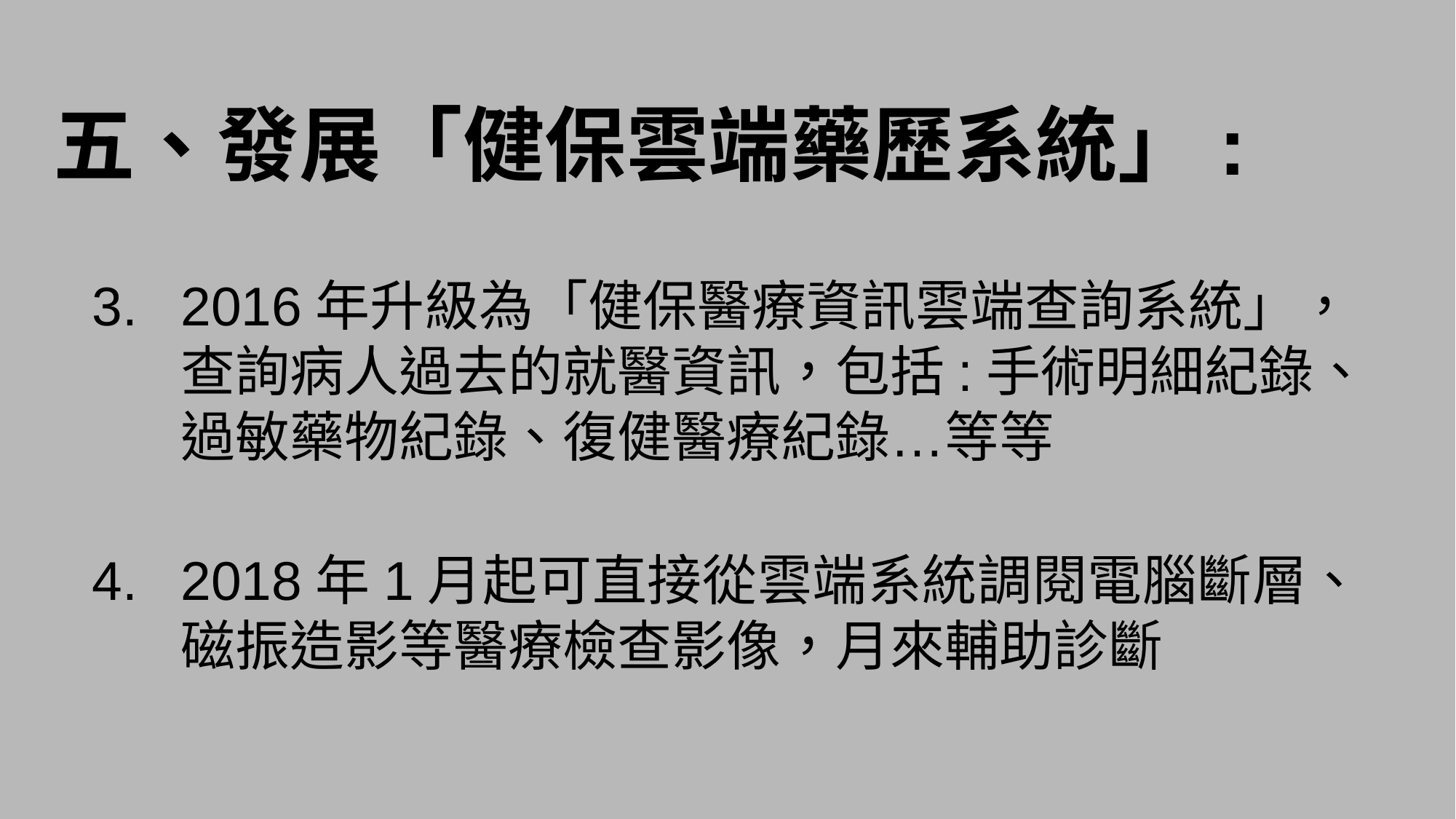

五、發展「健保雲端藥歷系統」:
2016年升級為「健保醫療資訊雲端查詢系統」，查詢病人過去的就醫資訊，包括:手術明細紀錄、過敏藥物紀錄、復健醫療紀錄…等等
2018年1月起可直接從雲端系統調閱電腦斷層、磁振造影等醫療檢查影像，月來輔助診斷